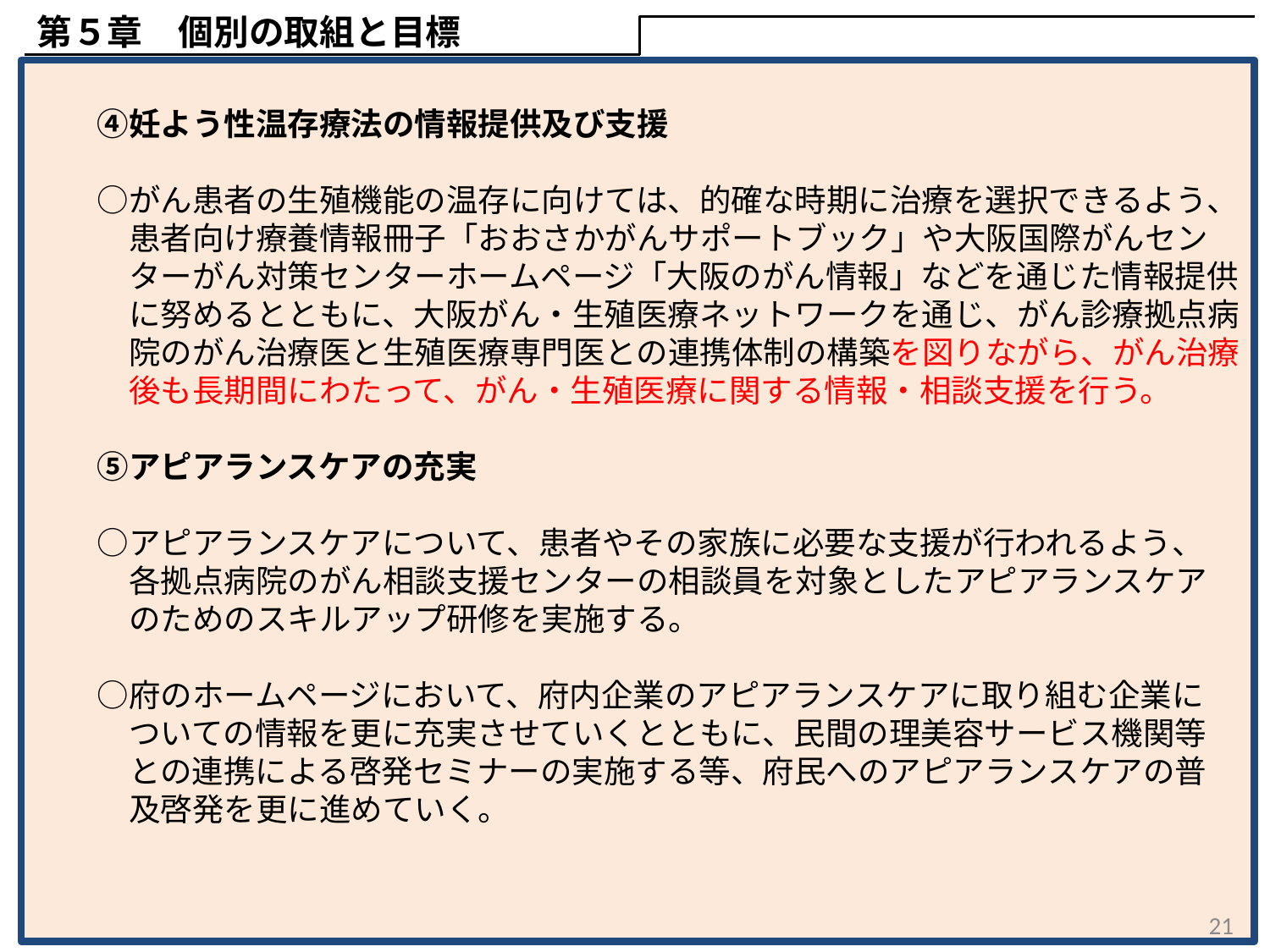

第５章　個別の取組と目標

　　④妊よう性温存療法の情報提供及び支援

　　○がん患者の生殖機能の温存に向けては、的確な時期に治療を選択できるよう、
　　　患者向け療養情報冊子「おおさかがんサポートブック」や大阪国際がんセン
　　　ターがん対策センターホームページ「大阪のがん情報」などを通じた情報提供
　　　に努めるとともに、大阪がん・生殖医療ネットワークを通じ、がん診療拠点病
　　　院のがん治療医と生殖医療専門医との連携体制の構築を図りながら、がん治療
　　　後も長期間にわたって、がん・生殖医療に関する情報・相談支援を行う。

　　⑤アピアランスケアの充実

　　○アピアランスケアについて、患者やその家族に必要な支援が行われるよう、
　　　各拠点病院のがん相談支援センターの相談員を対象としたアピアランスケア
　　　のためのスキルアップ研修を実施する。

　　○府のホームページにおいて、府内企業のアピアランスケアに取り組む企業に
　　　ついての情報を更に充実させていくとともに、民間の理美容サービス機関等
　　　との連携による啓発セミナーの実施する等、府民へのアピアランスケアの普
　　　及啓発を更に進めていく。
21